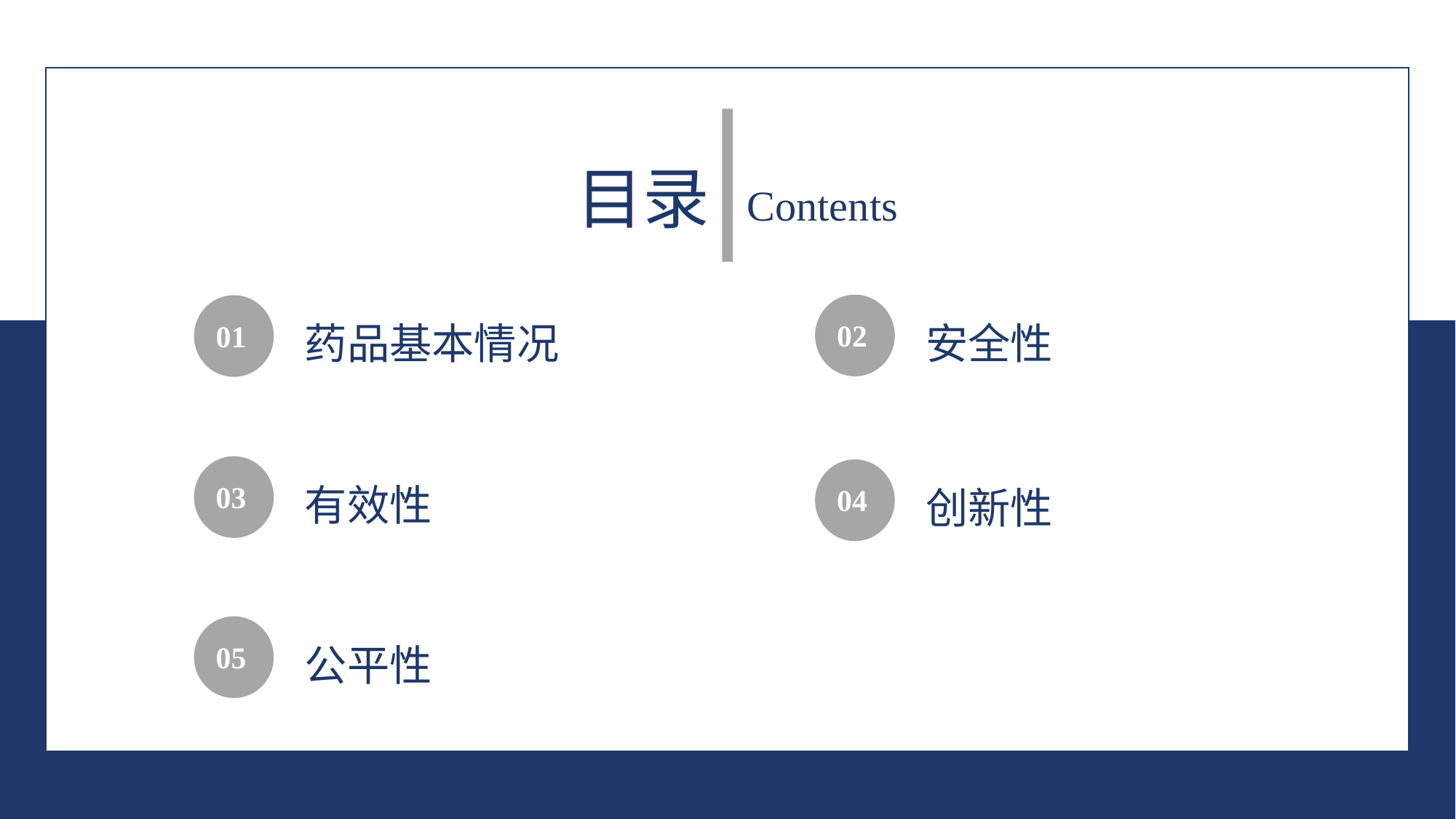

层

目录
Contents

02
安全性

01
药品基本情况

03
有效性

04
创新性

05
公平性